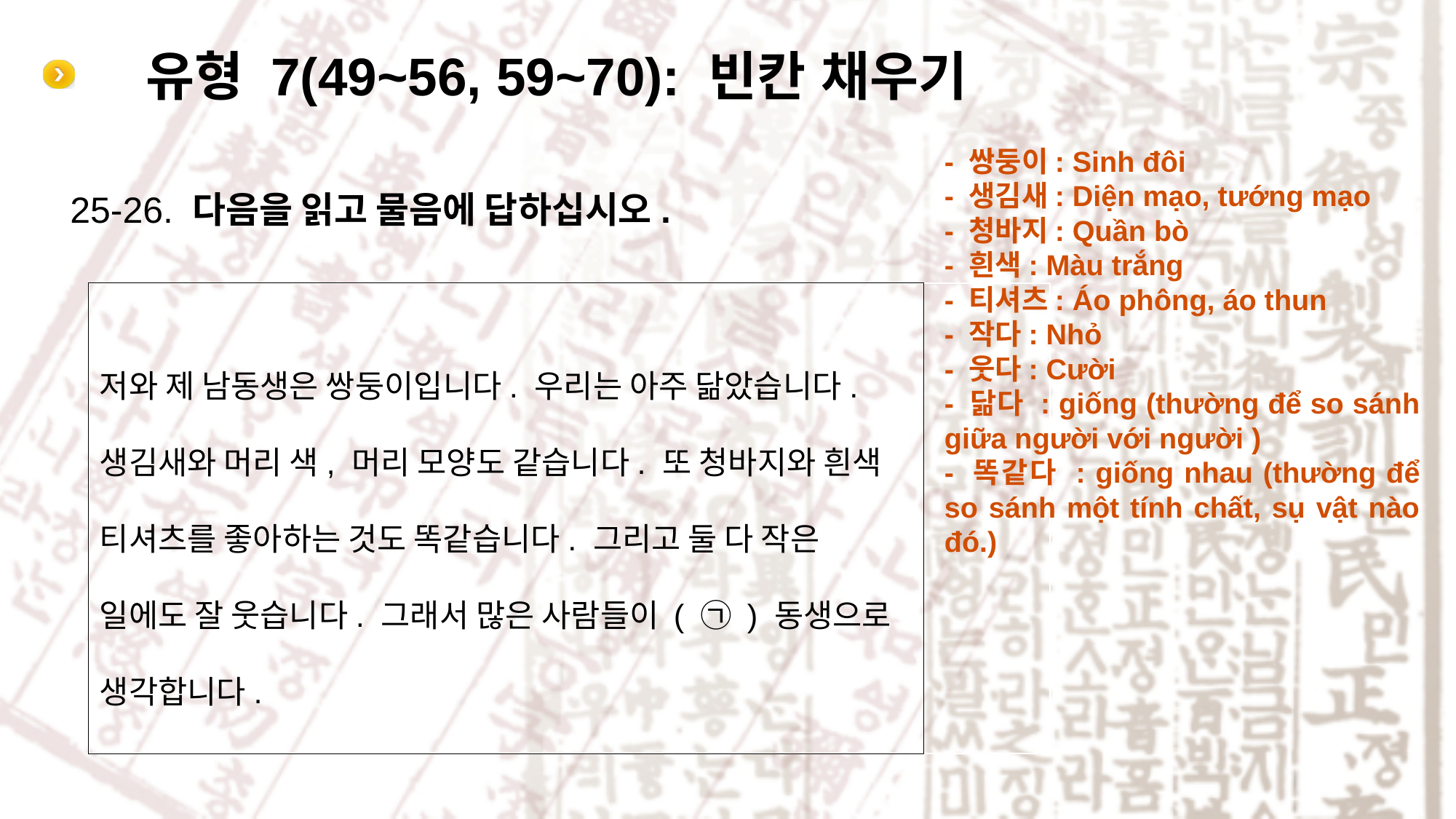

# 유형 7(49~56, 59~70): 빈칸 채우기
- 쌍둥이: Sinh đôi
- 생김새: Diện mạo, tướng mạo
- 청바지: Quần bò
- 흰색: Màu trắng
- 티셔츠: Áo phông, áo thun
- 작다: Nhỏ
- 웃다: Cười
- 닮다 : giống (thường để so sánh giữa người với người )
- 똑같다 : giống nhau (thường để so sánh một tính chất, sụ vật nào đó.)

25-26. 다음을 읽고 물음에 답하십시오.
저와 제 남동생은 쌍둥이입니다. 우리는 아주 닮았습니다. 생김새와 머리 색, 머리 모양도 같습니다. 또 청바지와 흰색 티셔츠를 좋아하는 것도 똑같습니다. 그리고 둘 다 작은 일에도 잘 웃습니다. 그래서 많은 사람들이 ( ㉠ ) 동생으로 생각합니다.